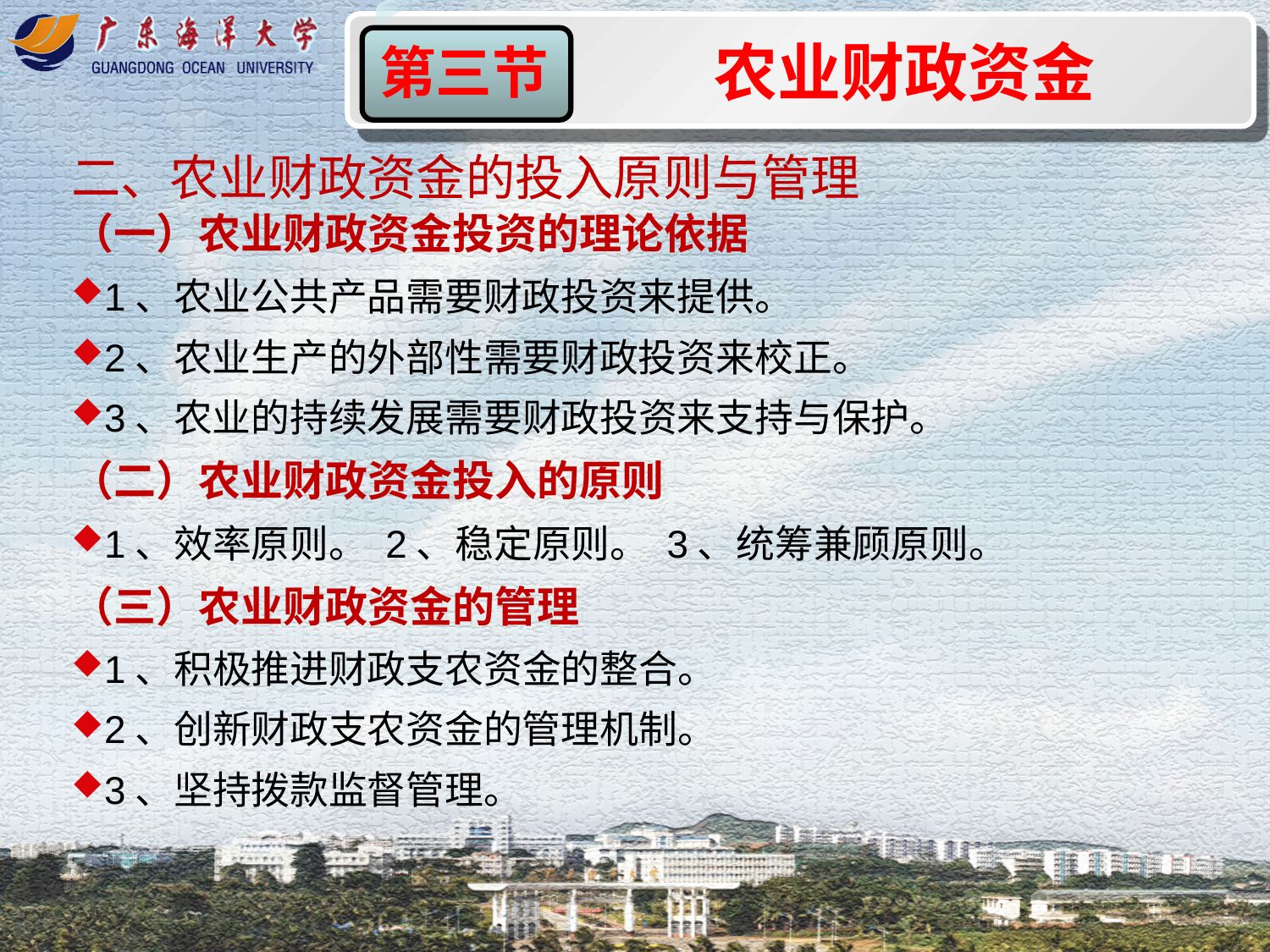

农业财政资金

第三节
二、农业财政资金的投入原则与管理
（一）农业财政资金投资的理论依据
1、农业公共产品需要财政投资来提供。
2、农业生产的外部性需要财政投资来校正。
3、农业的持续发展需要财政投资来支持与保护。
（二）农业财政资金投入的原则
1、效率原则。 2、稳定原则。 3、统筹兼顾原则。
（三）农业财政资金的管理
1、积极推进财政支农资金的整合。
2、创新财政支农资金的管理机制。
3、坚持拨款监督管理。